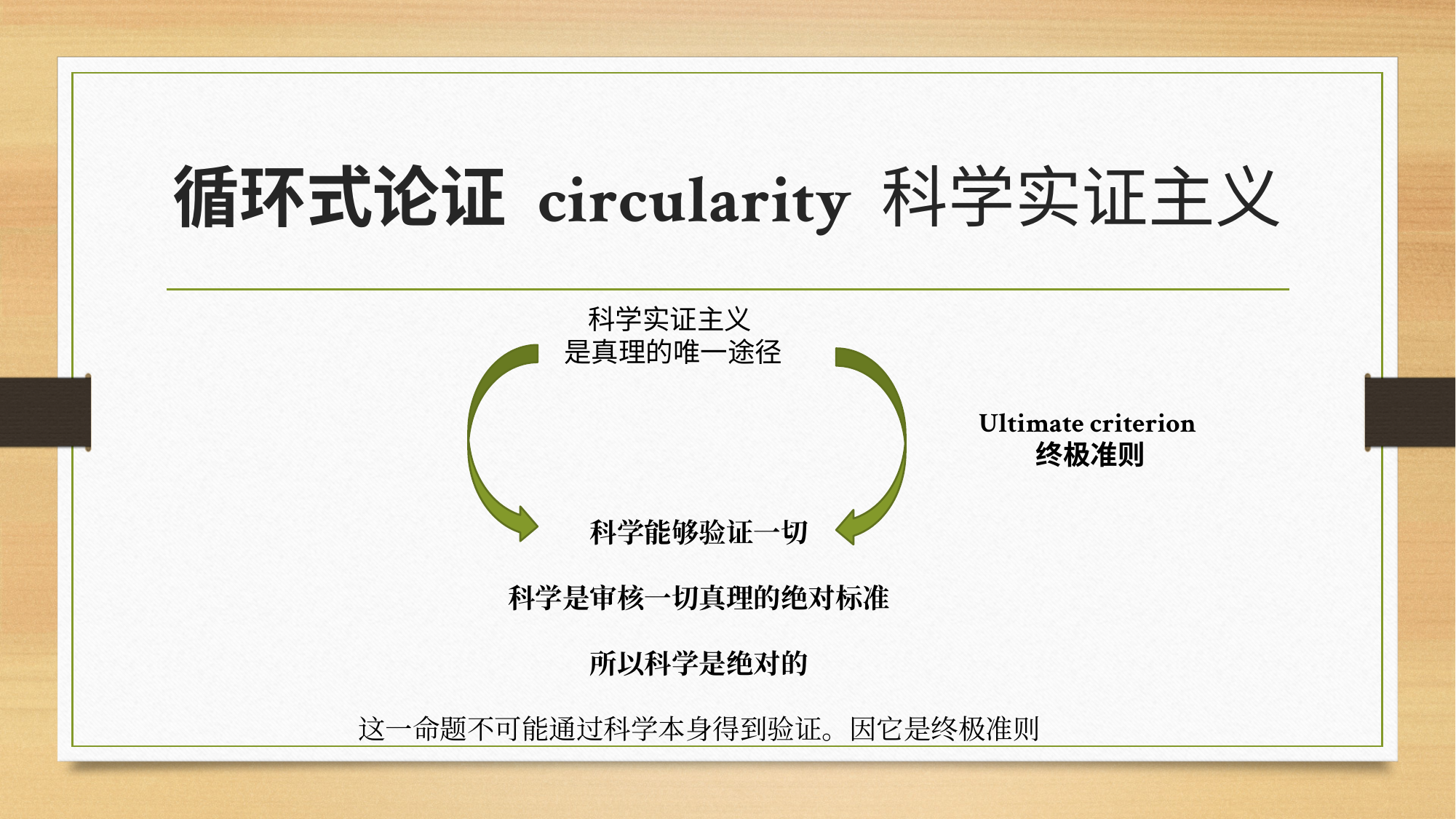

# 循环式论证 circularity 科学实证主义
科学实证主义
是真理的唯一途径

Ultimate criterion
终极准则

科学能够验证一切

科学是审核一切真理的绝对标准

所以科学是绝对的

这一命题不可能通过科学本身得到验证。因它是终极准则